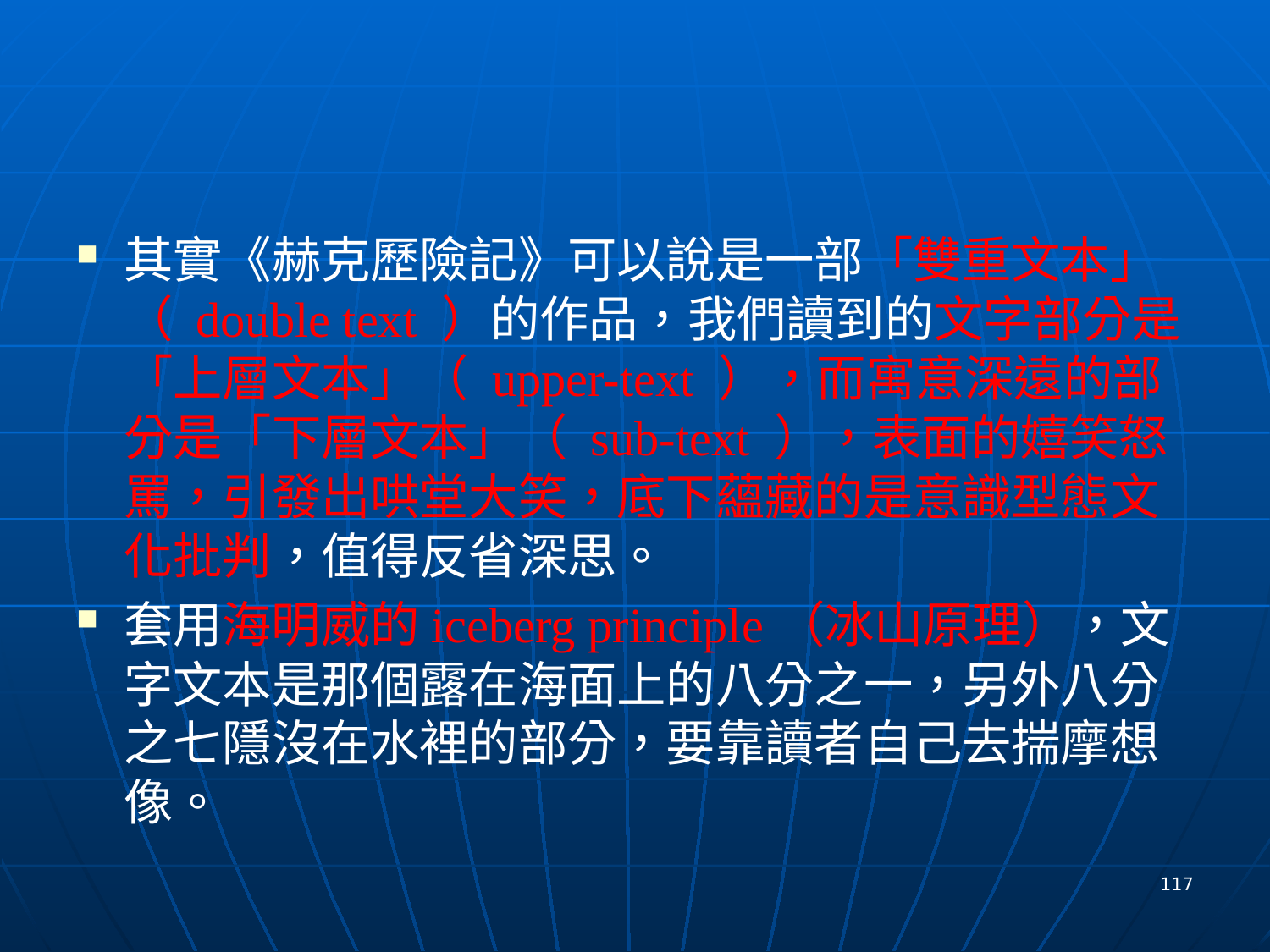

#
其實《赫克歷險記》可以說是一部「雙重文本」（ double text ）的作品，我們讀到的文字部分是「上層文本」（ upper-text ），而寓意深遠的部分是「下層文本」（ sub-text ），表面的嬉笑怒罵，引發出哄堂大笑，底下蘊藏的是意識型態文化批判，值得反省深思。
套用海明威的iceberg principle（冰山原理），文字文本是那個露在海面上的八分之一，另外八分之七隱沒在水裡的部分，要靠讀者自己去揣摩想像。
117